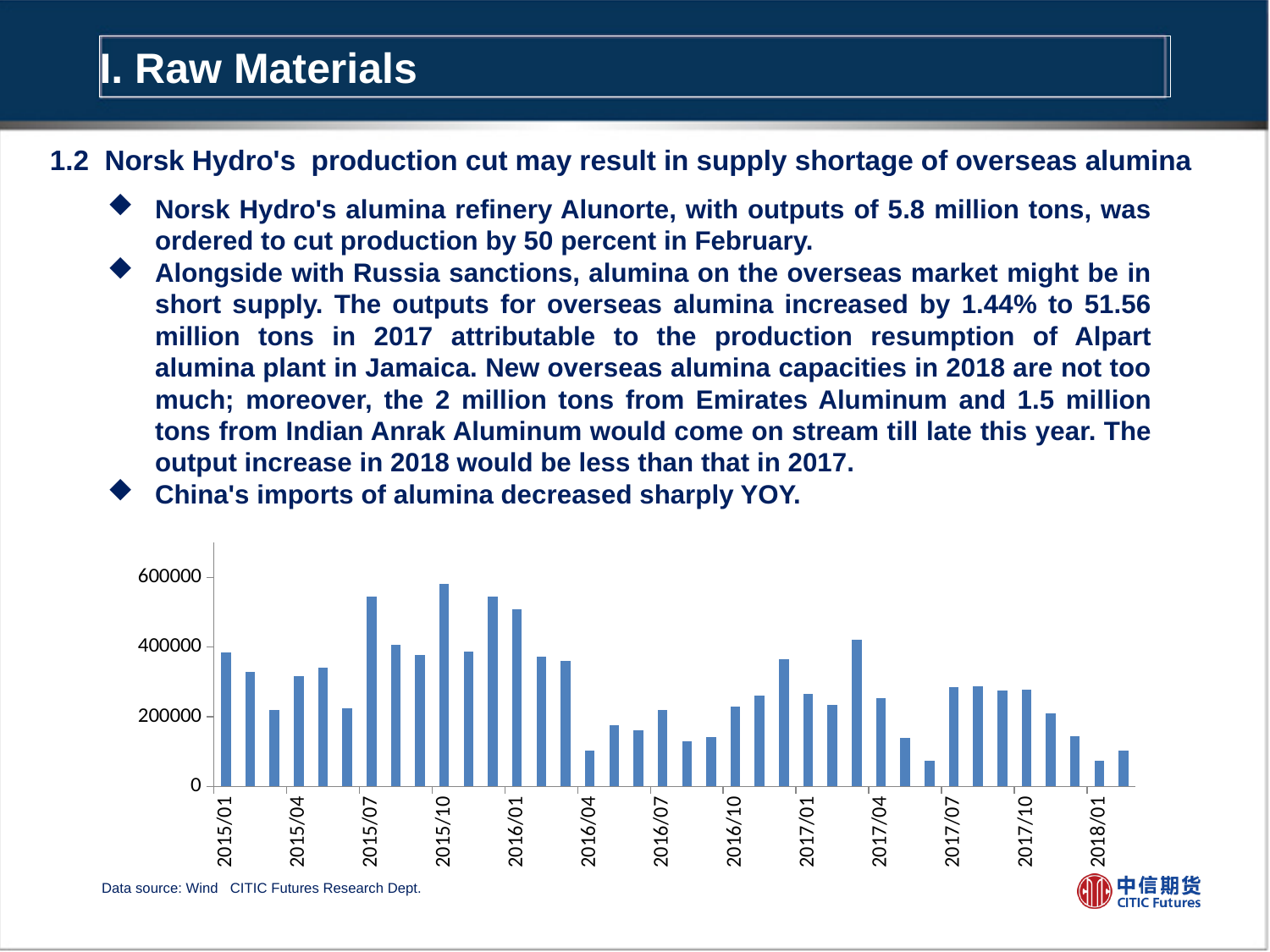

I. Raw Materials
1.2  Norsk Hydro's  production cut may result in supply shortage of overseas alumina
Norsk Hydro's alumina refinery Alunorte, with outputs of 5.8 million tons, was ordered to cut production by 50 percent in February.
Alongside with Russia sanctions, alumina on the overseas market might be in short supply. The outputs for overseas alumina increased by 1.44% to 51.56 million tons in 2017 attributable to the production resumption of Alpart alumina plant in Jamaica. New overseas alumina capacities in 2018 are not too much; moreover, the 2 million tons from Emirates Aluminum and 1.5 million tons from Indian Anrak Aluminum would come on stream till late this year. The output increase in 2018 would be less than that in 2017.
China's imports of alumina decreased sharply YOY.

### Chart

| Category | 进口数量:氧化铝:当月值 月 |
|---|---|
| 43159 | 103136.0 |
| 43131 | 73624.0 |
| 43100 | 143284.0 |
| 43069 | 210579.0 |
| 43039 | 277674.0 |
| 43008 | 275385.0 |
| 42978 | 287138.0 |
| 42947 | 284504.0 |
| 42916 | 73649.0 |
| 42886 | 139571.0 |
| 42855 | 252569.0 |
| 42825 | 420834.0 |
| 42794 | 234524.0 |
| 42766 | 265766.0 |
| 42735 | 365874.0 |
| 42704 | 261637.0 |
| 42674 | 229115.0 |
| 42643 | 142452.0 |
| 42613 | 128729.0 |
| 42582 | 219934.0 |
| 42551 | 160804.0 |
| 42521 | 175350.0 |
| 42490 | 102649.0 |
| 42460 | 359833.0 |
| 42429 | 372375.0 |
| 42400 | 507528.0 |
| 42369 | 544076.0 |
| 42338 | 385961.0 |
| 42308 | 581499.0 |
| 42277 | 378151.0 |
| 42247 | 405789.0 |
| 42216 | 545155.0 |
| 42185 | 223322.0 |
| 42155 | 340542.0 |
| 42124 | 315947.0 |
| 42094 | 218242.0 |
| 42063 | 329681.0 |
| 42035 | 385194.0 |
2
Data source: Wind   CITIC Futures Research Dept.